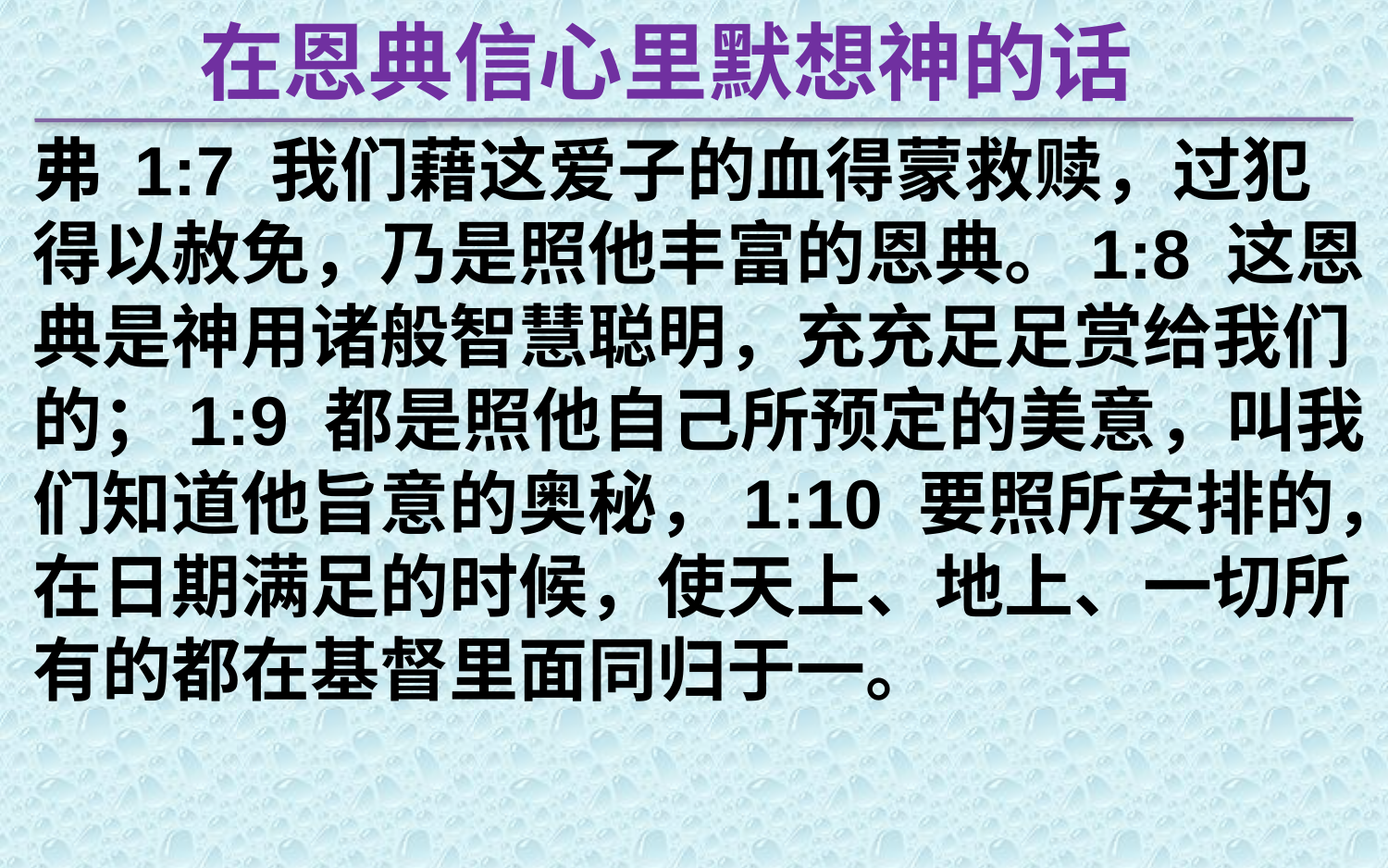

在恩典信心里默想神的话
弗 1:7 我们藉这爱子的血得蒙救赎，过犯得以赦免，乃是照他丰富的恩典。1:8 这恩典是神用诸般智慧聪明，充充足足赏给我们的；1:9 都是照他自己所预定的美意，叫我们知道他旨意的奥秘，1:10 要照所安排的，在日期满足的时候，使天上、地上、一切所有的都在基督里面同归于一。